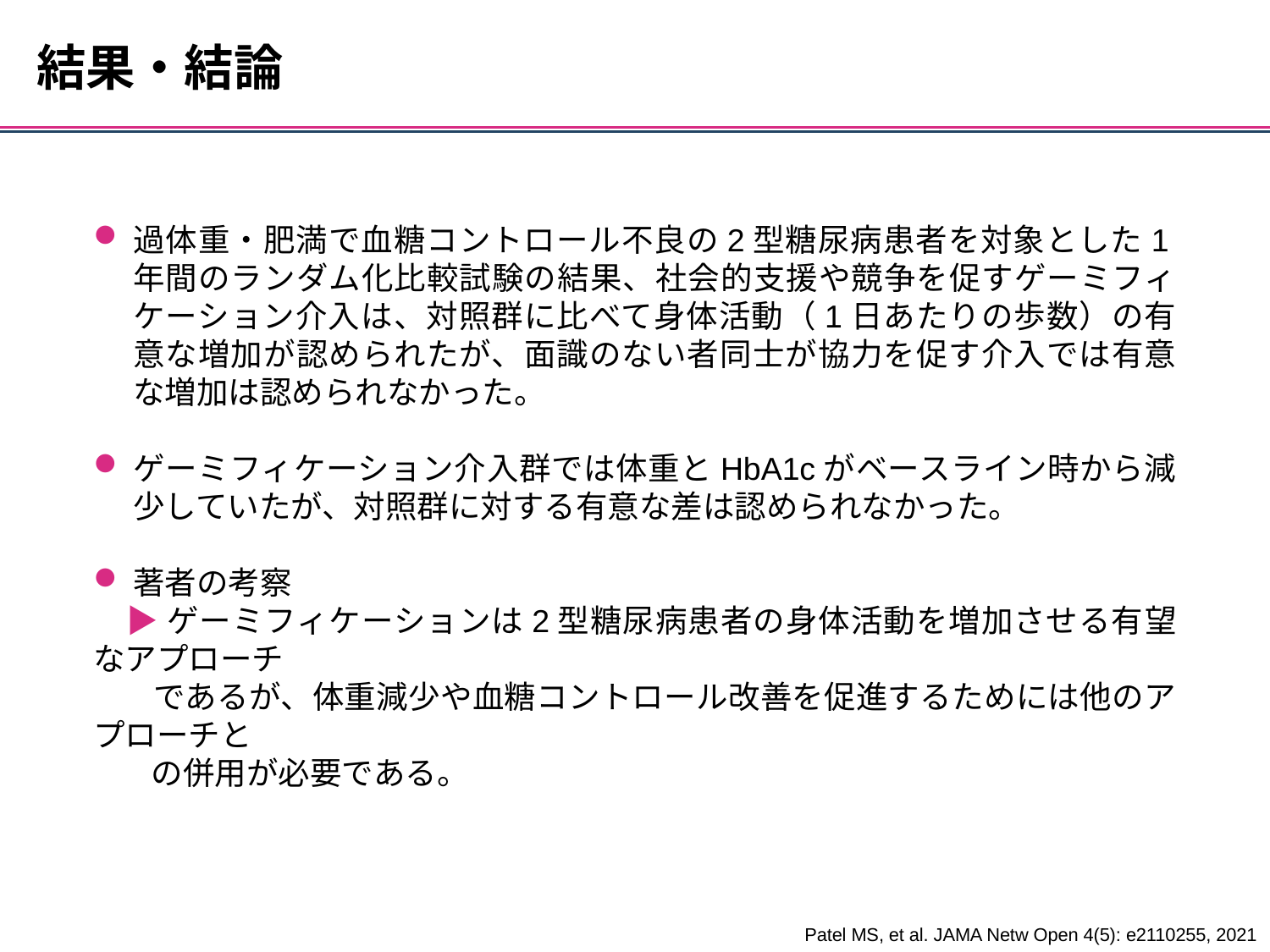

結果・結論
過体重・肥満で血糖コントロール不良の2型糖尿病患者を対象とした1年間のランダム化比較試験の結果、社会的支援や競争を促すゲーミフィケーション介入は、対照群に比べて身体活動（1日あたりの歩数）の有意な増加が認められたが、面識のない者同士が協力を促す介入では有意な増加は認められなかった。

ゲーミフィケーション介入群では体重とHbA1cがベースライン時から減少していたが、対照群に対する有意な差は認められなかった。

著者の考察
    ▶ゲーミフィケーションは2型糖尿病患者の身体活動を増加させる有望なアプローチ
       であるが、体重減少や血糖コントロール改善を促進するためには他のアプローチと
       の併用が必要である。
Patel MS, et al. JAMA Netw Open 4(5): e2110255, 2021